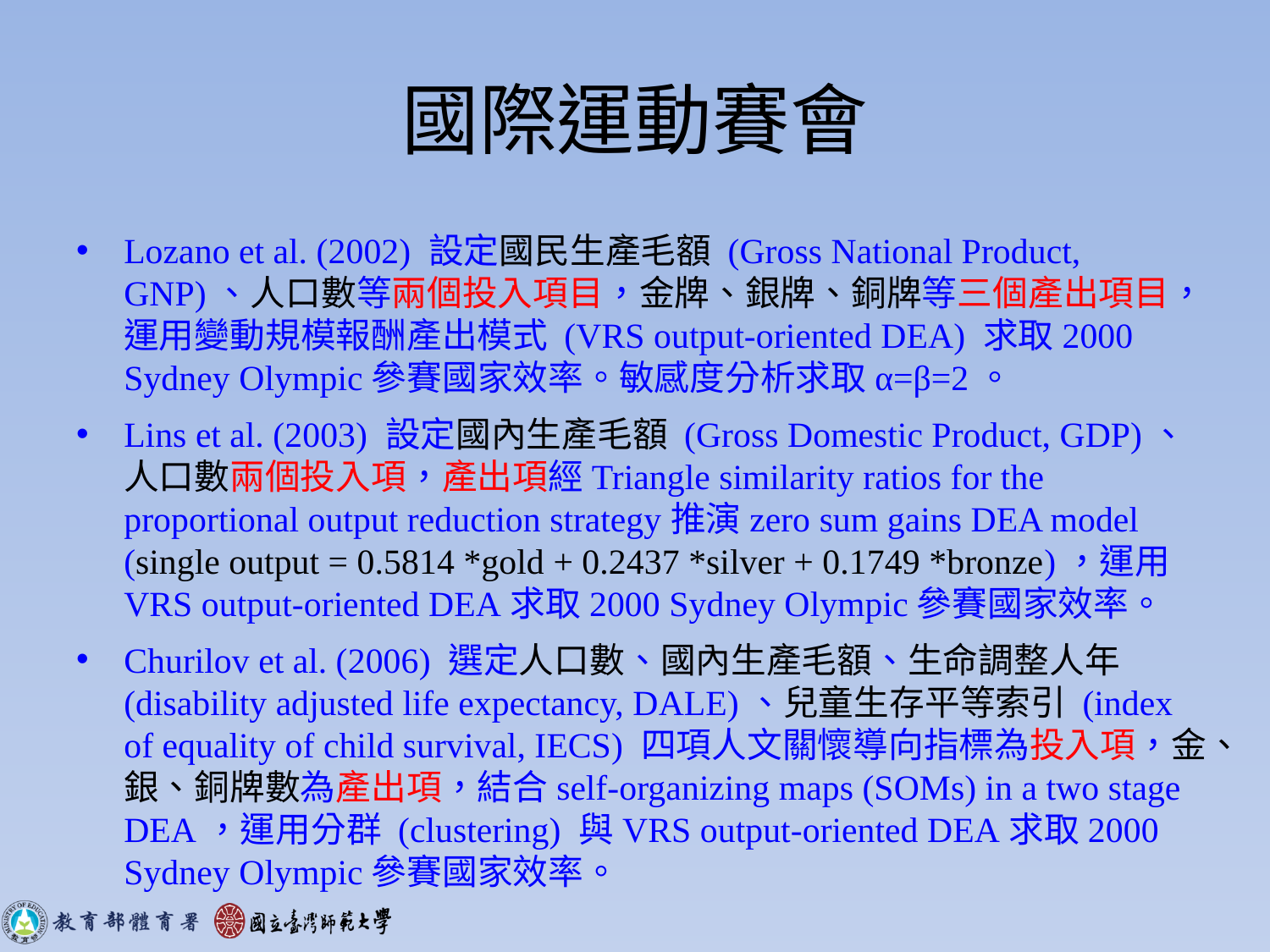

# 國際運動賽會
Lozano et al. (2002) 設定國民生產毛額 (Gross National Product, GNP)、人口數等兩個投入項目，金牌、銀牌、銅牌等三個產出項目，運用變動規模報酬產出模式 (VRS output-oriented DEA) 求取2000 Sydney Olympic參賽國家效率。敏感度分析求取α=β=2。
Lins et al. (2003) 設定國內生產毛額 (Gross Domestic Product, GDP)、人口數兩個投入項，產出項經Triangle similarity ratios for the proportional output reduction strategy推演zero sum gains DEA model (single output = 0.5814 *gold + 0.2437 *silver + 0.1749 *bronze)，運用VRS output-oriented DEA求取2000 Sydney Olympic參賽國家效率。
Churilov et al. (2006) 選定人口數、國內生產毛額、生命調整人年 (disability adjusted life expectancy, DALE)、兒童生存平等索引 (index of equality of child survival, IECS) 四項人文關懷導向指標為投入項，金、銀、銅牌數為產出項，結合self-organizing maps (SOMs) in a two stage DEA，運用分群 (clustering) 與VRS output-oriented DEA求取2000 Sydney Olympic參賽國家效率。